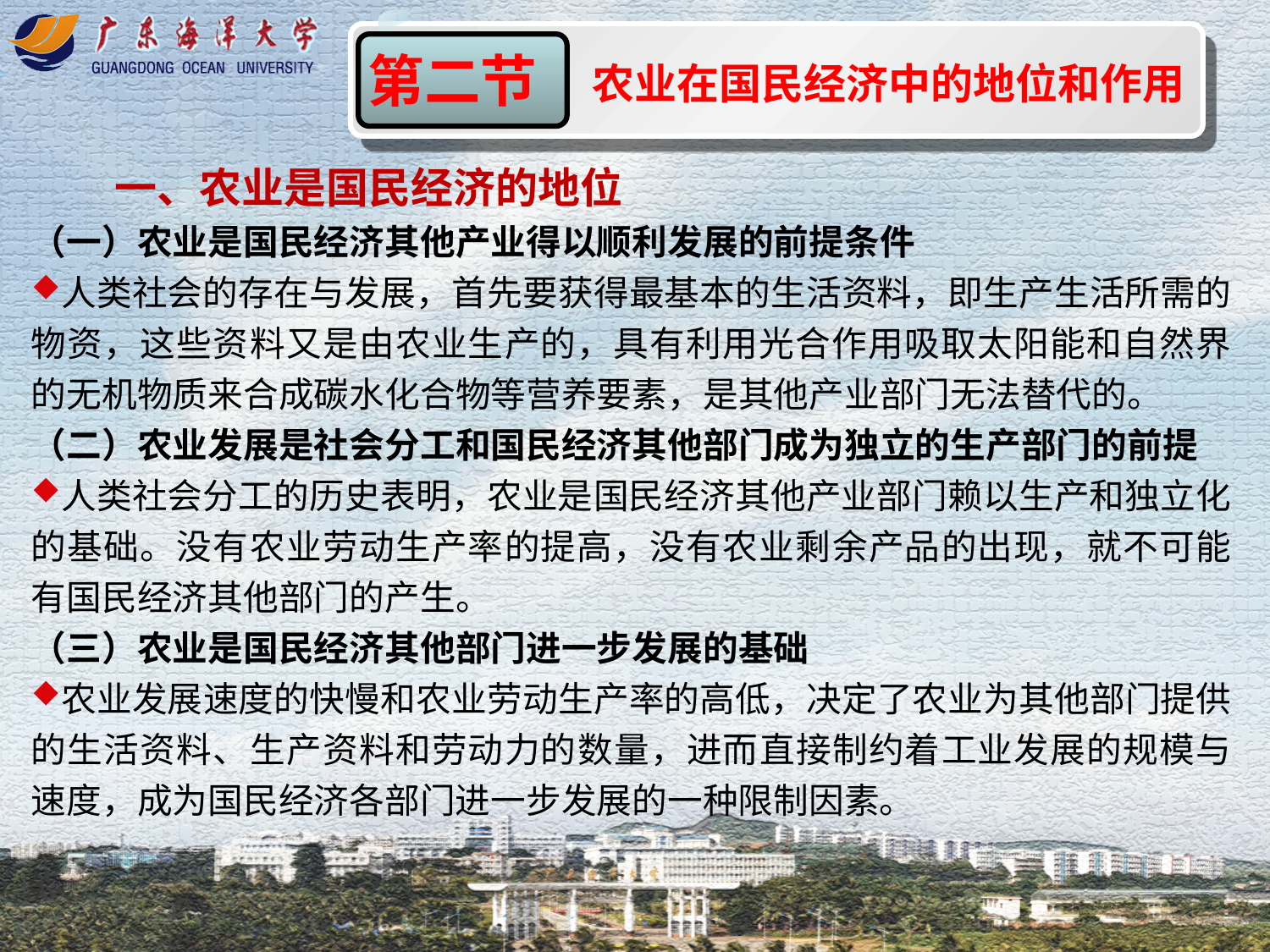

农业在国民经济中的地位和作用

第二节
一、农业是国民经济的地位
（一）农业是国民经济其他产业得以顺利发展的前提条件
人类社会的存在与发展，首先要获得最基本的生活资料，即生产生活所需的物资，这些资料又是由农业生产的，具有利用光合作用吸取太阳能和自然界的无机物质来合成碳水化合物等营养要素，是其他产业部门无法替代的。
（二）农业发展是社会分工和国民经济其他部门成为独立的生产部门的前提
人类社会分工的历史表明，农业是国民经济其他产业部门赖以生产和独立化的基础。没有农业劳动生产率的提高，没有农业剩余产品的出现，就不可能有国民经济其他部门的产生。
（三）农业是国民经济其他部门进一步发展的基础
农业发展速度的快慢和农业劳动生产率的高低，决定了农业为其他部门提供的生活资料、生产资料和劳动力的数量，进而直接制约着工业发展的规模与速度，成为国民经济各部门进一步发展的一种限制因素。